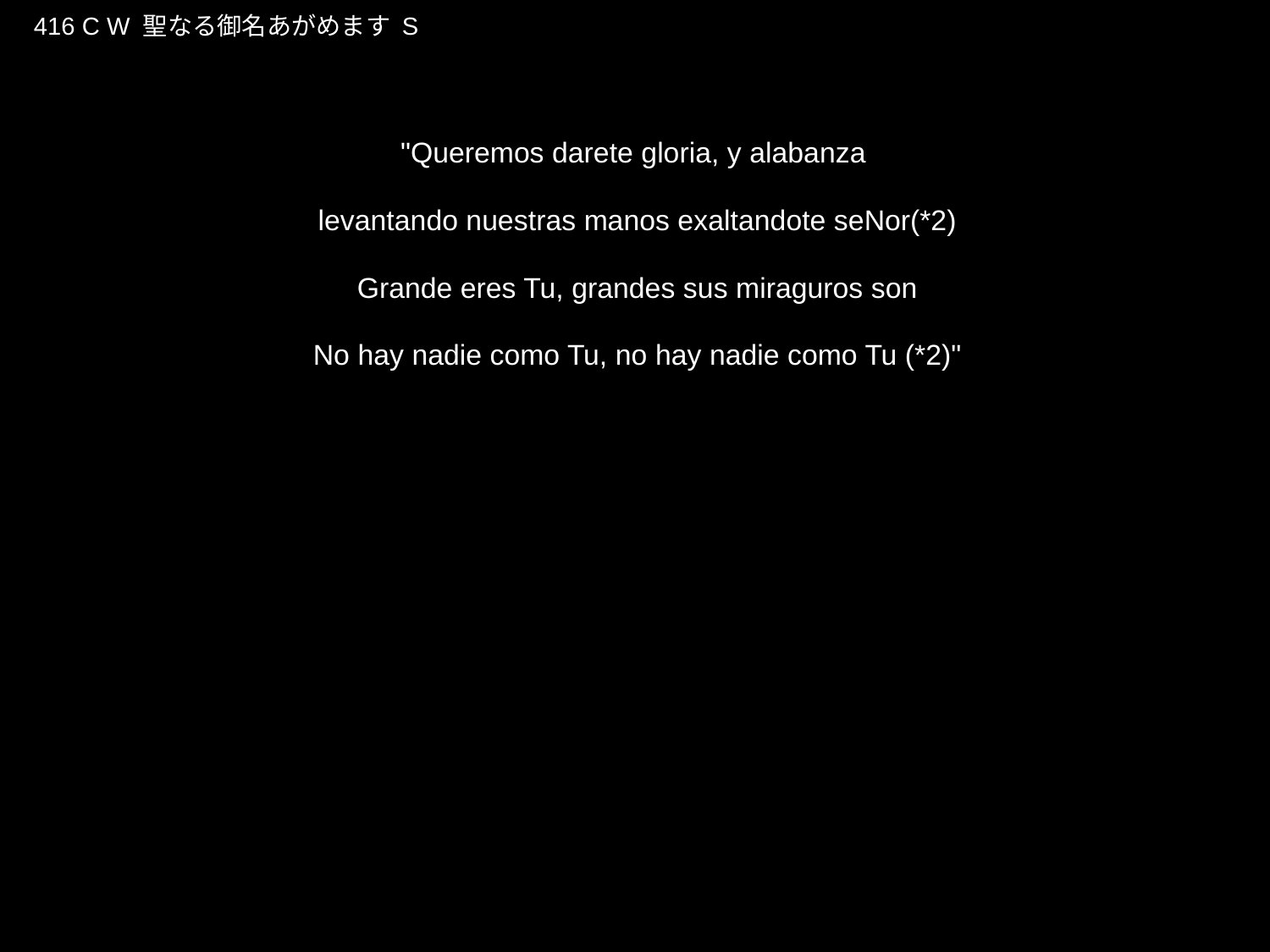

せいなるみなあがめます
★W
416 C W 聖なる御名あがめます S
★５
"Queremos darete gloria, y alabanza
levantando nuestras manos exaltandote seNor(*2)
Grande eres Tu, grandes sus miraguros son
No hay nadie como Tu, no hay nadie como Tu (*2)"